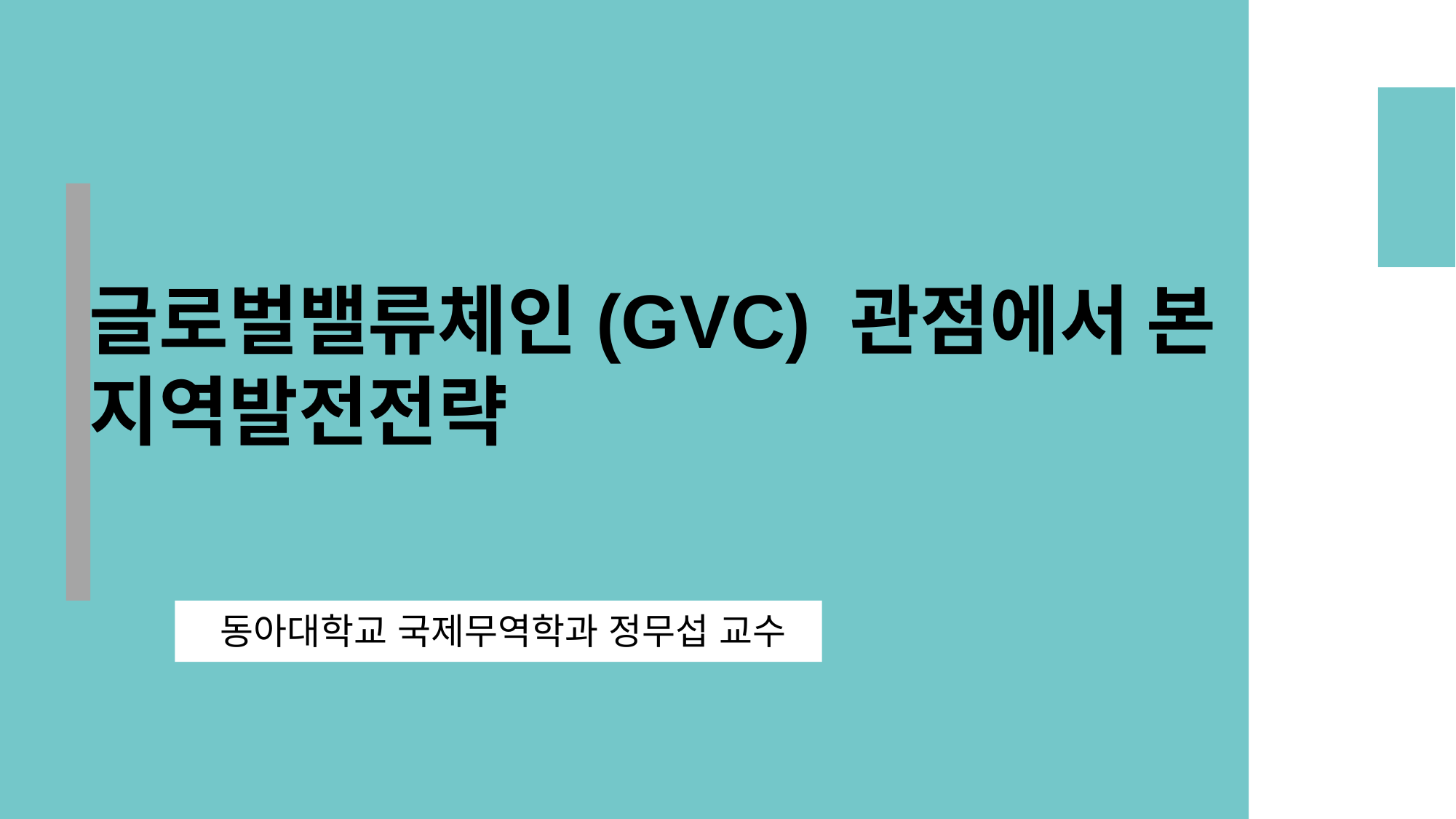

글로벌밸류체인(GVC) 관점에서 본
지역발전전략

동아대학교 국제무역학과 정무섭 교수